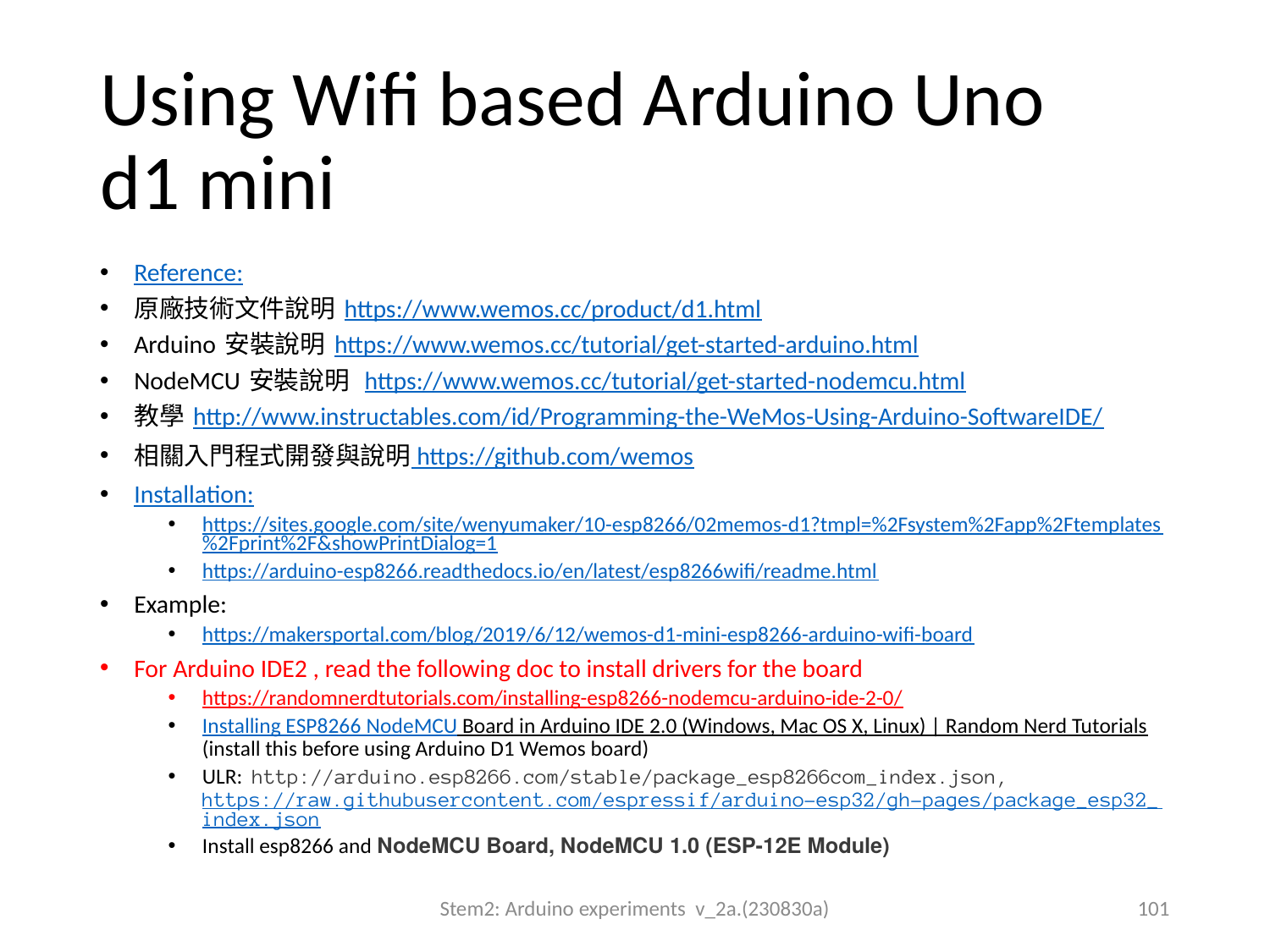

# Using Wifi based Arduino Uno d1 mini
Reference:
原廠技術文件說明 https://www.wemos.cc/product/d1.html
Arduino 安裝說明 https://www.wemos.cc/tutorial/get-started-arduino.html
NodeMCU 安裝說明  https://www.wemos.cc/tutorial/get-started-nodemcu.html
教學 http://www.instructables.com/id/Programming-the-WeMos-Using-Arduino-SoftwareIDE/
相關入門程式開發與說明 https://github.com/wemos
Installation:
https://sites.google.com/site/wenyumaker/10-esp8266/02memos-d1?tmpl=%2Fsystem%2Fapp%2Ftemplates%2Fprint%2F&showPrintDialog=1
https://arduino-esp8266.readthedocs.io/en/latest/esp8266wifi/readme.html
Example:
https://makersportal.com/blog/2019/6/12/wemos-d1-mini-esp8266-arduino-wifi-board
For Arduino IDE2 , read the following doc to install drivers for the board
https://randomnerdtutorials.com/installing-esp8266-nodemcu-arduino-ide-2-0/
Installing ESP8266 NodeMCU Board in Arduino IDE 2.0 (Windows, Mac OS X, Linux) | Random Nerd Tutorials (install this before using Arduino D1 Wemos board)
ULR:  http://arduino.esp8266.com/stable/package_esp8266com_index.json, https://raw.githubusercontent.com/espressif/arduino-esp32/gh-pages/package_esp32_index.json
Install esp8266 and NodeMCU Board, NodeMCU 1.0 (ESP-12E Module)

Stem2: Arduino experiments  v_2a.(230830a)
101